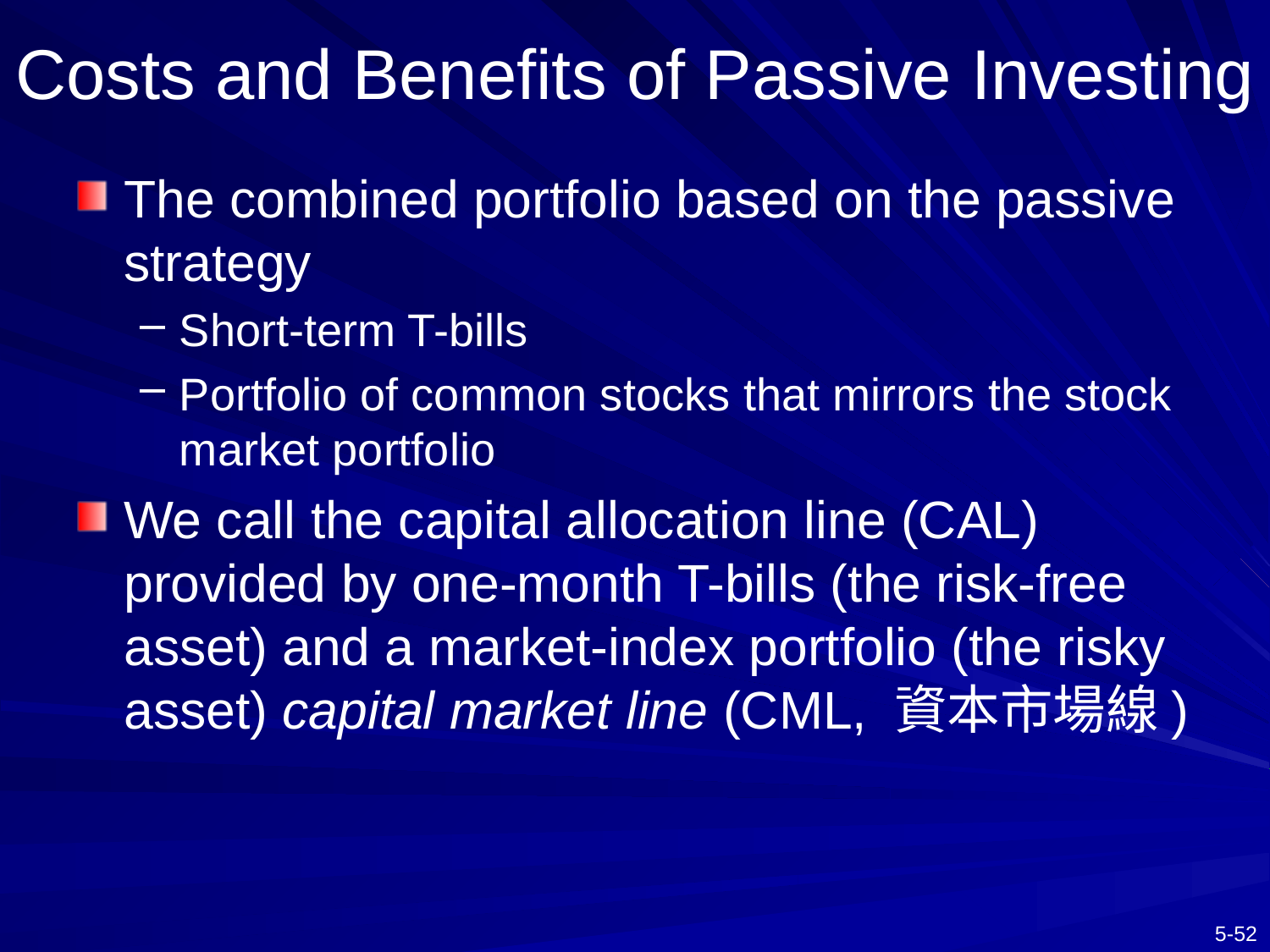

# Costs and Benefits of Passive Investing
The combined portfolio based on the passive strategy
Short-term T-bills
Portfolio of common stocks that mirrors the stock market portfolio
We call the capital allocation line (CAL) provided by one-month T-bills (the risk-free asset) and a market-index portfolio (the risky asset) capital market line (CML, 資本市場線)